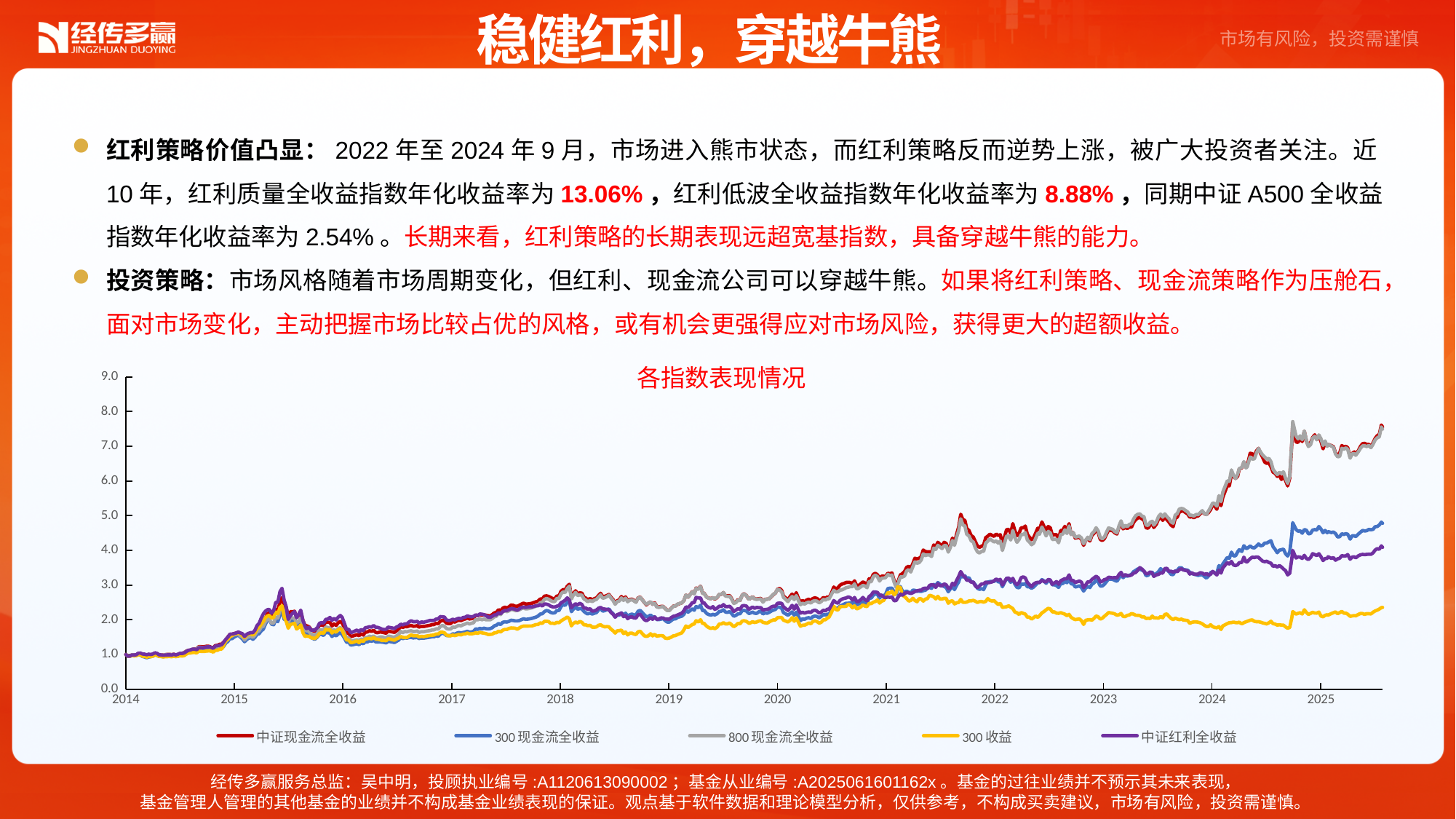

稳健红利，穿越牛熊
红利策略价值凸显：2022年至2024年9月，市场进入熊市状态，而红利策略反而逆势上涨，被广大投资者关注。近10年，红利质量全收益指数年化收益率为13.06%，红利低波全收益指数年化收益率为8.88%，同期中证A500全收益指数年化收益率为2.54%。长期来看，红利策略的长期表现远超宽基指数，具备穿越牛熊的能力。
投资策略：市场风格随着市场周期变化，但红利、现金流公司可以穿越牛熊。如果将红利策略、现金流策略作为压舱石，面对市场变化，主动把握市场比较占优的风格，或有机会更强得应对市场风险，获得更大的超额收益。
各指数表现情况

### Chart

| Category | 中证现金流全收益 | 300现金流全收益 | 800现金流全收益 | 300收益 | 中证红利全收益 |
|---|---|---|---|---|---|
| 41642 | 1.0 | 1.0 | 1.0 | 1.0 | 1.0 |
| 41649 | 0.951505700996645 | 0.957611965536121 | 0.951840816118341 | 0.962489527699236 | 0.954353979020384 |
| 41656 | 0.956263188846289 | 0.953184274930605 | 0.956008169572486 | 0.950987450692917 | 0.956870199121288 |
| 41663 | 0.994760848013468 | 0.984676036369416 | 0.997101188407889 | 0.980324619506405 | 0.988389500195331 |
| 41669 | 0.983358956361168 | 0.968035715809981 | 0.985048004535801 | 0.961454063377367 | 0.985114612229109 |
| 41677 | 0.991495716045219 | 0.971939261823942 | 0.993337100950175 | 0.965834001877534 | 0.995447851212743 |
| 41684 | 1.02521901539679 | 1.00091039383399 | 1.02751565035525 | 1.00215944451925 | 1.04022695468482 |
| 41691 | 1.01270631822601 | 0.982691339196545 | 1.01310914825355 | 0.988503299398092 | 1.04326668817972 |
| 41698 | 0.986672773098687 | 0.944639031232839 | 0.97835191570692 | 0.951254868373153 | 1.01591846741728 |
| 41705 | 0.978925796483842 | 0.930994708151658 | 0.968141273618066 | 0.94662153759556 | 1.01140214225263 |
| 41712 | 0.952401643044898 | 0.907418464929057 | 0.939104187501483 | 0.926748243084541 | 0.994030021611698 |
| 41719 | 0.9819719994479 | 0.92908459844102 | 0.969584214533845 | 0.942448084192311 | 1.01280584771789 |
| 41726 | 0.98799498638351 | 0.940391000890578 | 0.979692233011389 | 0.939563409469453 | 1.00197752060602 |
| 41733 | 1.00373795356876 | 0.955176593438173 | 0.996832717710443 | 0.954192683788878 | 1.01852934400717 |
| 41740 | 1.04019542615232 | 0.997644397871879 | 1.03653349658089 | 0.991396389362636 | 1.05102473260073 |
| 41747 | 1.0218755202613 | 0.972619897821274 | 1.0161237168358 | 0.97131438906592 | 1.03340545728288 |
| 41754 | 0.993012160215376 | 0.946328427090654 | 0.989263920948869 | 0.946887630654419 | 0.992276504843481 |
| 41759 | 0.992911233334614 | 0.950842492822735 | 0.991820246600058 | 0.943169223653437 | 0.990245638190757 |
| 41768 | 0.982326818924979 | 0.93763929259381 | 0.97889700183287 | 0.933381011910995 | 0.977566943093822 |
| 41775 | 0.997146909899433 | 0.951223661175376 | 0.994588335258714 | 0.939065858304784 | 0.984877971006654 |
| 41782 | 1.00322833888584 | 0.954798270383818 | 0.999446667333856 | 0.940968287317545 | 0.990733823545862 |
| 41789 | 1.00426728609142 | 0.956083633884901 | 1.00354733580248 | 0.944928398760279 | 0.994050198948541 |
| 41796 | 0.996762005470989 | 0.946649539325884 | 0.993553750796275 | 0.936546662203472 | 0.984952273164609 |
| 41803 | 1.0087581765511 | 0.95745811619304 | 1.00590126488691 | 0.955381219798633 | 1.00646057086429 |
| 41810 | 0.987935426310875 | 0.943602428096264 | 0.986254239205253 | 0.940726271200175 | 0.989276736635063 |
| 41817 | 1.00220128336711 | 0.954870419018949 | 0.999288455933085 | 0.950619478666427 | 1.00865310400362 |
| 41824 | 1.03006838431411 | 0.975771268909547 | 1.02428076679792 | 0.965054695954201 | 1.03574227608006 |
| 41831 | 1.03398146075855 | 0.981664389750585 | 1.0254582912904 | 0.956372465142199 | 1.0300938253243 |
| 41838 | 1.05834620583026 | 1.00762072499013 | 1.05447654271642 | 0.967320967291514 | 1.04534042282353 |
| 41845 | 1.09950099636074 | 1.05454944904863 | 1.09687831802344 | 1.0109663845379 | 1.0860857226722 |
| 41852 | 1.12042568986521 | 1.06627451681754 | 1.11739479374538 | 1.04311611412813 | 1.12122434239227 |
| 41859 | 1.125766785116 | 1.06777114371642 | 1.12331448608631 | 1.04445129351615 | 1.13216141473008 |
| 41866 | 1.14699974773362 | 1.08062051077982 | 1.14554196618491 | 1.05801752022151 | 1.15595456573486 |
| 41873 | 1.16332987966223 | 1.09012868471209 | 1.15701117284025 | 1.06039334553855 | 1.1546678888233 |
| 41880 | 1.16170102347785 | 1.09060395114379 | 1.1563983836374 | 1.04830091595231 | 1.14002487688639 |
| 41887 | 1.22731020410403 | 1.14563202001139 | 1.21585604024963 | 1.09805186375786 | 1.19282011769688 |
| 41894 | 1.22732595804816 | 1.14005808066746 | 1.20953664523211 | 1.09339866365962 | 1.19679006181911 |
| 41901 | 1.21984822142036 | 1.13140329298565 | 1.20320136798903 | 1.08763278160515 | 1.19682758458587 |
| 41908 | 1.23004834123165 | 1.13888480159532 | 1.21075224634228 | 1.09310962348339 | 1.20717505390181 |
| 41912 | 1.23710875079761 | 1.13920987692459 | 1.21353876245495 | 1.09930900736302 | 1.21838151138589 |
| 41922 | 1.23645836700104 | 1.13671251797111 | 1.21187662646461 | 1.10640897794085 | 1.22571583173319 |
| 41929 | 1.20856636465848 | 1.11939491480161 | 1.18597587265957 | 1.09517018891283 | 1.20396363604955 |
| 41936 | 1.19500831706612 | 1.09853003761078 | 1.17069136855 | 1.07230473055019 | 1.1807031313386 |
| 41943 | 1.26093399951173 | 1.15249792801314 | 1.23011410462783 | 1.12506046506989 | 1.24735248561427 |
| 41950 | 1.26428420277826 | 1.14807938300926 | 1.22785149834036 | 1.12235921144822 | 1.25490111051814 |
| 41957 | 1.29602779036399 | 1.19096656408689 | 1.27041637188679 | 1.15778301548654 | 1.27029312643799 |
| 41964 | 1.30045932402773 | 1.17827592402078 | 1.26790138074571 | 1.15884290738497 | 1.28047723012316 |
| 41971 | 1.35610967428365 | 1.23741107934765 | 1.31864804387485 | 1.25993279026974 | 1.35489004484183 |
| 41978 | 1.41087272175099 | 1.33351834546718 | 1.37669432040415 | 1.40170810705683 | 1.44091626206976 |
| 41985 | 1.50819113620088 | 1.3747033268447 | 1.4621811121447 | 1.43236389749114 | 1.50231819900914 |
| 41992 | 1.5811513104334 | 1.46689485281475 | 1.54662201860847 | 1.51763187930424 | 1.58692109981637 |
| 41999 | 1.57247525766846 | 1.45560958686675 | 1.53720691312555 | 1.54577455131178 | 1.5912653866353 |
| 42004 | 1.59939956128823 | 1.4929566673265 | 1.56421911729237 | 1.58519056938149 | 1.59845959838746 |
| 42013 | 1.61940524083918 | 1.53680698187423 | 1.58668707057542 | 1.59138469373507 | 1.62197688625887 |
| 42020 | 1.62498996321302 | 1.55439234793608 | 1.59193736783265 | 1.63105951944607 | 1.64985966485231 |
| 42027 | 1.59754893022588 | 1.50387255258619 | 1.53626283698697 | 1.60260595100958 | 1.62321588093757 |
| 42034 | 1.5707225043364 | 1.44820012527442 | 1.51247217938037 | 1.54098187637449 | 1.60039534836632 |
| 42041 | 1.48242286716498 | 1.36868978891545 | 1.42129018444863 | 1.48625498836827 | 1.52068679689946 |
| 42048 | 1.5418562984167 | 1.43016062928243 | 1.48617131566219 | 1.55688259241805 | 1.5800233887193 |
| 42052 | 1.57453211294135 | 1.4553847066843 | 1.50441144086299 | 1.58043638638302 | 1.60331568158548 |
| 42062 | 1.6034430397347 | 1.49190360210698 | 1.53095613746718 | 1.60310478783617 | 1.63265983034895 |
| 42069 | 1.56973773037094 | 1.43909212222263 | 1.4954017393684 | 1.56078255046652 | 1.6286688593178 |
| 42076 | 1.6415090408328 | 1.49460439988798 | 1.56267070210941 | 1.62321238449302 | 1.70078836040943 |
| 42083 | 1.75128445463809 | 1.58266191068284 | 1.65555871277005 | 1.74656517885194 | 1.8353790556978 |
| 42090 | 1.7801366344656 | 1.5987028894817 | 1.68724914864653 | 1.78206709659201 | 1.89891469291014 |
| 42097 | 1.89731284466835 | 1.68316414647758 | 1.79088677897368 | 1.87128521622808 | 2.0489434226059 |
| 42104 | 1.92716219833992 | 1.7287068037992 | 1.81719497294982 | 1.94946417506944 | 2.16976251911714 |
| 42111 | 2.05344418824805 | 1.86933739912909 | 1.9401898801513 | 2.06297725329005 | 2.24826460743611 |
| 42118 | 2.17138268606983 | 1.99623008138773 | 2.03562444278586 | 2.11086819892634 | 2.2913416286495 |
| 42124 | 2.2011500175936 | 2.00519277099129 | 2.01973509058621 | 2.13289150976916 | 2.30178686955203 |
| 42132 | 2.08131606619746 | 1.87380421258606 | 1.8998227604713 | 2.04719746738626 | 2.18942501528168 |
| 42139 | 2.11391341591652 | 1.85843198050239 | 1.91143551801151 | 2.0742512616629 | 2.26925516175215 |
| 42146 | 2.29968270540145 | 2.00441061881579 | 2.07072986258515 | 2.2251973607932 | 2.50612314915413 |
| 42153 | 2.26292692426296 | 1.94750851455512 | 2.04956944406407 | 2.17737810054905 | 2.50404148517093 |
| 42160 | 2.51820424144962 | 2.14638795479553 | 2.28381618522992 | 2.35454246954306 | 2.80884214087066 |
| 42167 | 2.64226736455623 | 2.24192870170259 | 2.39134485901012 | 2.40279047855921 | 2.90859369059633 |
| 42174 | 2.39896792354682 | 2.01624370630181 | 2.17531645588951 | 2.0908594813593 | 2.57173556531022 |
| 42181 | 2.35877198920275 | 1.988151466609 | 2.14089417540757 | 1.95760124626613 | 2.37530271315091 |
| 42188 | 2.09101144996659 | 1.82187192987234 | 1.90832188913779 | 1.75917997677393 | 2.01323105854274 |
| 42195 | 2.2356502404865 | 1.98139601715146 | 2.07578560257927 | 1.86312254867126 | 2.11733110754889 |
| 42202 | 2.23118211701704 | 1.96520098577391 | 2.05181179033304 | 1.88556775142249 | 2.18548254065663 |
| 42209 | 2.24733783753842 | 1.97332065414221 | 2.0489624579821 | 1.89898133499394 | 2.2372943309896 |
| 42216 | 2.0727965364903 | 1.79716447734513 | 1.90263259087662 | 1.73607102183475 | 2.05888115038856 |
| 42223 | 2.13022423655879 | 1.82934632523629 | 1.95461073734148 | 1.77731782248453 | 2.15853326478231 |
| 42230 | 2.24045864914909 | 1.91740495382691 | 2.04718446319248 | 1.85357604137057 | 2.27925140381166 |
| 42237 | 1.98879935227913 | 1.70418703934113 | 1.81803102959276 | 1.63367549082676 | 1.99020160203807 |
| 42244 | 1.84070038579885 | 1.57621151784876 | 1.69012658031962 | 1.52116620289335 | 1.82555970162462 |
| 42249 | 1.83129152053613 | 1.60510084753307 | 1.7089672776267 | 1.53188242878835 | 1.74658634859443 |
| 42258 | 1.79925033586392 | 1.55322323519358 | 1.65647102445751 | 1.52374079933576 | 1.78568174406953 |
| 42265 | 1.71789666347726 | 1.4945762517585 | 1.59099288445752 | 1.48018436547831 | 1.70096376164462 |
| 42272 | 1.6838970094542 | 1.4590558527989 | 1.56984356313251 | 1.47174033275736 | 1.70561637233006 |
| 42277 | 1.66773458080178 | 1.43994327288158 | 1.55125056745868 | 1.45856210323694 | 1.7039480959603 |
| 42286 | 1.74124329720497 | 1.50456436654108 | 1.61842800378445 | 1.52102602678416 | 1.77576097232958 |
| 42293 | 1.85287411907502 | 1.5847423318195 | 1.71776206003054 | 1.60958019943499 | 1.90220165187963 |
| 42300 | 1.85278772647819 | 1.57856742483027 | 1.71846474670243 | 1.62655479382035 | 1.92060586099953 |
| 42307 | 1.83168740190629 | 1.55036696218477 | 1.6879387019396 | 1.60962889875031 | 1.90590677730549 |
| 42314 | 1.94820011696541 | 1.64397930817792 | 1.79456392142737 | 1.72776712626353 | 2.01401188607975 |
| 42321 | 1.92915370015427 | 1.62920123534722 | 1.77647589907904 | 1.70630003952047 | 2.01972093964371 |
| 42328 | 1.92747473626373 | 1.61489070599573 | 1.76145579330139 | 1.71912880275422 | 2.06935856883353 |
| 42335 | 1.82057294350554 | 1.52097401470369 | 1.65685280872578 | 1.62011319902608 | 1.98501301756816 |
| 42342 | 1.88343046910367 | 1.57485847689557 | 1.71692447625052 | 1.67504310473797 | 2.04291981498019 |
| 42349 | 1.8386958742758 | 1.53751414011631 | 1.67443758850396 | 1.64337249849149 | 1.9955436404645 |
| 42356 | 1.91602771718438 | 1.5949713823963 | 1.74638651370997 | 1.71638929095044 | 2.07740897224575 |
| 42363 | 1.95666049315334 | 1.62360788700426 | 1.77831273955054 | 1.74840753238933 | 2.12514883440835 |
| 42369 | 1.91013726665614 | 1.58498275952474 | 1.73376879816654 | 1.69958350787168 | 2.07618796017603 |
| 42377 | 1.77030292090321 | 1.47283410813515 | 1.60760884847654 | 1.53129195933007 | 1.89063720596133 |
| 42384 | 1.61205983734205 | 1.35240868726473 | 1.4693603871435 | 1.4207073852161 | 1.72120463939984 |
| 42391 | 1.62369661521937 | 1.36180213470536 | 1.48356724152518 | 1.4183077946332 | 1.72750432255193 |
| 42398 | 1.51750568107553 | 1.27341548386939 | 1.38370113072283 | 1.34206293883927 | 1.6280807784459 |
| 42405 | 1.53494641524591 | 1.28321001675068 | 1.39842996055609 | 1.35012563644161 | 1.64964744882709 |
| 42419 | 1.57227472520548 | 1.31112777868782 | 1.42645516564805 | 1.3901200465394 | 1.70558702669455 |
| 42426 | 1.54370570981885 | 1.28373649855154 | 1.39925756704055 | 1.34330773229807 | 1.65310637534463 |
| 42433 | 1.59853766808696 | 1.34103481059865 | 1.45075018572532 | 1.40977018130794 | 1.72239888994912 |
| 42440 | 1.56229292456829 | 1.31078817201373 | 1.42082053889409 | 1.37531977918406 | 1.68873296802678 |
| 42447 | 1.64438327171 | 1.36919127273851 | 1.49162920175222 | 1.4453453817777 | 1.77423676922465 |
| 42454 | 1.64972843249476 | 1.36148000629217 | 1.49240651452241 | 1.4571260188676 | 1.78230285432147 |
| 42461 | 1.68847419087235 | 1.40132759585708 | 1.53118795687487 | 1.46812758379087 | 1.80180251583779 |
| 42468 | 1.66702351891073 | 1.38304248965226 | 1.50918018089651 | 1.45165315085349 | 1.79112445678715 |
| 42475 | 1.70026698361569 | 1.41112334815192 | 1.53481450018687 | 1.49117373609303 | 1.83755927004201 |
| 42482 | 1.63573913338671 | 1.36563871459179 | 1.48595751647196 | 1.44696547164001 | 1.78254703549611 |
| 42489 | 1.6308055062779 | 1.36063068475355 | 1.48220534068341 | 1.43934239249685 | 1.78206946979198 |
| 42496 | 1.65133980688307 | 1.36702539103544 | 1.50518366317628 | 1.4283395808711 | 1.76001096797552 |
| 42503 | 1.64408963851915 | 1.35771923328154 | 1.50588441547454 | 1.40308770022042 | 1.73219534097505 |
| 42510 | 1.62972488734914 | 1.34995837735078 | 1.49083845017578 | 1.4055188869191 | 1.72005884985782 |
| 42517 | 1.61476880426344 | 1.33682143192482 | 1.47407791718051 | 1.39885923607059 | 1.72605937744208 |
| 42524 | 1.67422744182577 | 1.37897909884526 | 1.52829545744933 | 1.45743601922914 | 1.7901070942242 |
| 42529 | 1.66774738723378 | 1.37520460743216 | 1.52485308686834 | 1.4482923526647 | 1.78025347407722 |
| 42538 | 1.65114313667736 | 1.36010775957555 | 1.5077086316129 | 1.42561113355176 | 1.76500404467107 |
| 42545 | 1.63866560637541 | 1.34761740818527 | 1.49696634220434 | 1.41385527467349 | 1.74825391698746 |
| 42552 | 1.68289373730918 | 1.38246377630427 | 1.53823233476555 | 1.45113047084212 | 1.79214904071277 |
| 42559 | 1.72862906332333 | 1.41611613532076 | 1.57881396629975 | 1.47541529996908 | 1.8199539772646 |
| 42566 | 1.81878034794059 | 1.49002570523767 | 1.66787334250905 | 1.51906048345875 | 1.87475980119447 |
| 42573 | 1.77914769332783 | 1.45696587958942 | 1.63033488792494 | 1.49645063806233 | 1.85455860553505 |
| 42580 | 1.81061909341438 | 1.48084352119483 | 1.66414437920402 | 1.4884194196974 | 1.88333318701814 |
| 42587 | 1.79970526911497 | 1.47116971025515 | 1.65236648724164 | 1.48949205133671 | 1.88391061284023 |
| 42594 | 1.82371763402998 | 1.4884506294003 | 1.67485968919095 | 1.53191277820166 | 1.93744144147461 |
| 42601 | 1.83893594405663 | 1.49513596257864 | 1.68471532281489 | 1.56561441861277 | 1.97507560837503 |
| 42608 | 1.81460341834162 | 1.47913908590321 | 1.66220817301364 | 1.53927669906846 | 1.9457202735792 |
| 42615 | 1.81803523720256 | 1.48508525123374 | 1.66608027996699 | 1.5425967456702 | 1.94494737538158 |
| 42622 | 1.83382882028571 | 1.49256554042986 | 1.67896219022406 | 1.54479939622199 | 1.9569257752947 |
| 42627 | 1.79121531616743 | 1.46182260052947 | 1.6386042333665 | 1.50787269235372 | 1.90570305700105 |
| 42636 | 1.81285960918429 | 1.47509733968675 | 1.65764274582911 | 1.52526247762169 | 1.93763348016299 |
| 42643 | 1.80728017200461 | 1.47135424817261 | 1.65671984599128 | 1.51555806766104 | 1.92966743217831 |
| 42657 | 1.83180509911467 | 1.4906308392126 | 1.68084250319757 | 1.54004494050736 | 1.96198065835889 |
| 42664 | 1.84236156297827 | 1.49888413498258 | 1.69008524580951 | 1.55028523773369 | 1.98217565922191 |
| 42671 | 1.8608209166844 | 1.51298949800402 | 1.70718510866242 | 1.55606159988082 | 1.98096622257174 |
| 42678 | 1.86244865484694 | 1.5129623660525 | 1.71250473794277 | 1.56263230629984 | 1.98367812744119 |
| 42685 | 1.90055114411241 | 1.53730958349304 | 1.74181436712233 | 1.59204486165343 | 2.02173180595377 |
| 42692 | 1.89011420694747 | 1.52567607335829 | 1.73513843650281 | 1.59215402603863 | 2.02644236453467 |
| 42699 | 1.95752675680362 | 1.58388925042243 | 1.8042348732746 | 1.64053332840886 | 2.09210469305032 |
| 42706 | 1.98969417630554 | 1.61999710186046 | 1.83849833150094 | 1.64412944168923 | 2.08855864999599 |
| 42713 | 1.96490133050697 | 1.59610726611953 | 1.81176396447228 | 1.62773873261473 | 2.07994728122068 |
| 42720 | 1.90492586193894 | 1.54722382213797 | 1.75060080117683 | 1.55897140345037 | 1.99398722441829 |
| 42727 | 1.89021736987191 | 1.54703349200613 | 1.73416595561468 | 1.54106560023737 | 1.98099362127125 |
| 42734 | 1.89335291294492 | 1.54646046925472 | 1.735809664151 | 1.54222179990176 | 1.98683520807932 |
| 42741 | 1.95184700257328 | 1.59625979443126 | 1.79174971322911 | 1.55973364513362 | 2.01712287743266 |
| 42748 | 1.93424161427718 | 1.58729141423113 | 1.78002730724705 | 1.54680245749991 | 1.99630329949724 |
| 42755 | 1.96805272916246 | 1.61762280205788 | 1.81662382368449 | 1.56309876782161 | 2.02762730518994 |
| 42761 | 1.98846719815392 | 1.63296292291802 | 1.83883450527529 | 1.57850730910492 | 2.04443523917365 |
| 42769 | 1.97833863174048 | 1.62367393857164 | 1.82892308024362 | 1.56757306611513 | 2.03160001042142 |
| 42776 | 2.00622941442285 | 1.63346196791398 | 1.85824360300097 | 1.59040042213346 | 2.06823908062708 |
| 42783 | 2.02353364829025 | 1.64908692345619 | 1.87981512682212 | 1.59410682962315 | 2.07427348489794 |
| 42790 | 2.05260750135738 | 1.66983717577318 | 1.90939974248397 | 1.61852540654968 | 2.11260433630084 |
| 42797 | 2.02416553390726 | 1.64415155034207 | 1.87976697109975 | 1.59709840908298 | 2.09425803967756 |
| 42804 | 2.0340007720449 | 1.65085923943551 | 1.90138308732343 | 1.5971940934977 | 2.08712365195921 |
| 42811 | 2.05261278655154 | 1.6679784846673 | 1.9173348485248 | 1.60557298601449 | 2.09896544776201 |
| 42818 | 2.13684658483966 | 1.74039904902002 | 2.01006495321208 | 1.62597908999446 | 2.14102291168458 |
| 42825 | 2.11954794108147 | 1.72501330176949 | 1.99905042616796 | 1.61064176658987 | 2.12610014274227 |
| 42832 | 2.15437991154618 | 1.75415098534712 | 2.02739011968784 | 1.63929636579996 | 2.16729752113275 |
| 42839 | 2.13435055025986 | 1.73907385134292 | 2.00165205688565 | 1.62500479201263 | 2.16237226860807 |
| 42846 | 2.14664929870555 | 1.75766757079407 | 2.02277755487233 | 1.61587472229702 | 2.14925781383299 |
| 42853 | 2.13334300930418 | 1.74446660615666 | 2.00185903486362 | 1.60336098519416 | 2.11734048824058 |
| 42860 | 2.11957518015906 | 1.7383249281867 | 2.00302250969503 | 1.57672288827302 | 2.08132489774338 |
| 42867 | 2.11282588558002 | 1.74736830232026 | 2.00176740663924 | 1.58015155382763 | 2.07310925256206 |
| 42874 | 2.15268915760713 | 1.7739483675914 | 2.03786729810052 | 1.58940496916905 | 2.10404886228847 |
| 42881 | 2.2014885749348 | 1.82752635051067 | 2.0900994583652 | 1.62604664568466 | 2.14177980960807 |
| 42888 | 2.21575382216094 | 1.84586785459225 | 2.10484101434073 | 1.62908287267677 | 2.14552829860873 |
| 42895 | 2.29100380676273 | 1.89482273588437 | 2.18859063675609 | 1.67274800340599 | 2.2064321739176 |
| 42902 | 2.25900175285497 | 1.86592212662472 | 2.14998766582291 | 1.65170210730119 | 2.17705938749535 |
| 42909 | 2.33302699534883 | 1.92780980319072 | 2.23272937777004 | 1.70139812227907 | 2.23529539408746 |
| 42916 | 2.36428871552097 | 1.94330560251427 | 2.26101918481219 | 1.72321931148363 | 2.26695848523564 |
| 42923 | 2.345258357569 | 1.93591656609892 | 2.23478103552314 | 1.72297406173172 | 2.26940026158324 |
| 42930 | 2.37308459989962 | 1.956030792631 | 2.26081943528304 | 1.75239522712426 | 2.29697404373229 |
| 42937 | 2.42461747899084 | 1.98824485336349 | 2.29907391353615 | 1.76624636430392 | 2.32096298570213 |
| 42944 | 2.41762049175479 | 1.98194729369453 | 2.29184760271549 | 1.76382086568526 | 2.31921877882793 |
| 42951 | 2.39211018084918 | 1.96995171935278 | 2.26488365608018 | 1.75797328565943 | 2.30396658831252 |
| 42958 | 2.3902322090709 | 1.96893279771271 | 2.26954111872564 | 1.73036104659426 | 2.27586642546371 |
| 42965 | 2.41973944805904 | 1.97927403433625 | 2.28762028367895 | 1.76769331836044 | 2.31759669793989 |
| 42972 | 2.45339078745937 | 2.00649703540242 | 2.32452253295842 | 1.80181459103172 | 2.35575193571458 |
| 42979 | 2.48019332833679 | 2.02960095910941 | 2.340810366125 | 1.81922319371512 | 2.36510844999964 |
| 42986 | 2.45596325407778 | 2.01507947121351 | 2.31546386126835 | 1.8179685435149 | 2.35798163763231 |
| 42993 | 2.45696500164756 | 2.01900262946209 | 2.31987840731006 | 1.82054719174035 | 2.36691371986692 |
| 43000 | 2.46439435842113 | 2.03033301371149 | 2.33186958941698 | 1.82378067043919 | 2.37904667110049 |
| 43007 | 2.47753446912156 | 2.04285852485917 | 2.34673616701423 | 1.82367403841838 | 2.37027632615015 |
| 43021 | 2.51997518804619 | 2.08023009520775 | 2.39405847977984 | 1.86384115576799 | 2.40541576004346 |
| 43028 | 2.5374965214275 | 2.11062326665444 | 2.4222494301488 | 1.86674363496053 | 2.40581622708155 |
| 43035 | 2.60120608130702 | 2.16815570610345 | 2.49442650963354 | 1.91198222108772 | 2.43844698082615 |
| 43042 | 2.59577869509776 | 2.17475801754248 | 2.50215545216951 | 1.89806785271706 | 2.39667182262521 |
| 43049 | 2.67971926674842 | 2.23499918096056 | 2.58611816111113 | 1.95474002513352 | 2.45607563683569 |
| 43056 | 2.69091849153241 | 2.2688036618176 | 2.61472418733655 | 1.95898976114427 | 2.45302762001303 |
| 43063 | 2.67394244789459 | 2.25306895905575 | 2.59519078065313 | 1.95109170618714 | 2.43433250325421 |
| 43070 | 2.64466328536207 | 2.21333253935962 | 2.55549142711061 | 1.90066870783029 | 2.39355385770149 |
| 43077 | 2.61307906670789 | 2.1970540797716 | 2.52798402329556 | 1.90316612559779 | 2.37279990920906 |
| 43084 | 2.60776216138422 | 2.20072837603787 | 2.52919891174176 | 1.89245874349845 | 2.36722710576705 |
| 43091 | 2.68617584288175 | 2.26813806525407 | 2.61959921611036 | 1.92751519886151 | 2.39363757594997 |
| 43098 | 2.68384019361699 | 2.26831315271651 | 2.61565441743233 | 1.91622782739654 | 2.41083273780691 |
| 43105 | 2.82353397353297 | 2.37889058974498 | 2.74666241647451 | 1.96752032280867 | 2.49286122282591 |
| 43112 | 2.87180832714864 | 2.43702409845708 | 2.80166734861821 | 2.00852292561176 | 2.5245248095578 |
| 43119 | 2.85849177227399 | 2.4162459012462 | 2.78700591643445 | 2.03723362643308 | 2.56722600132335 |
| 43126 | 2.9682145374144 | 2.50662111073129 | 2.90086803489325 | 2.08316183382453 | 2.63386084207602 |
| 43133 | 3.02461101479184 | 2.53602178116486 | 2.96835527642657 | 2.03082865352393 | 2.56851774026854 |
| 43140 | 2.65355572617246 | 2.23462095952401 | 2.60049513856275 | 1.82611145862942 | 2.34457758497526 |
| 43145 | 2.73890713974846 | 2.29129391565479 | 2.69155312996415 | 1.88616737635205 | 2.4036124371122 |
| 43154 | 2.83578840765841 | 2.37238085211806 | 2.78870561999678 | 1.93567677555366 | 2.46288124016001 |
| 43161 | 2.75334120827263 | 2.30510722913065 | 2.69864128578426 | 1.90970285937445 | 2.42764343289988 |
| 43168 | 2.77515899795158 | 2.32482291066698 | 2.7191831119816 | 1.95363817390502 | 2.47864154557551 |
| 43175 | 2.76885426951197 | 2.31473897030281 | 2.70915358834961 | 1.9287033842362 | 2.44244382806417 |
| 43182 | 2.65370909844142 | 2.24187504750632 | 2.60259352671029 | 1.85667596706711 | 2.33801350791284 |
| 43189 | 2.62111154544566 | 2.19533927946479 | 2.5638080119923 | 1.85364663589805 | 2.33829372510311 |
| 43194 | 2.57973904557118 | 2.17162534412867 | 2.52437712914723 | 1.83289909127857 | 2.30165210618122 |
| 43203 | 2.6135382687696 | 2.19530320514723 | 2.55554009187867 | 1.84064068507548 | 2.3169430938215 |
| 43210 | 2.57400603284586 | 2.16597712217589 | 2.52580500231056 | 1.78821984600731 | 2.25169758660644 |
| 43217 | 2.60983944596529 | 2.19041223900993 | 2.56585834622661 | 1.78654630377651 | 2.25964947505649 |
| 43224 | 2.62972488734914 | 2.2070141480425 | 2.58724854797262 | 1.79620174170569 | 2.28138025444401 |
| 43231 | 2.70160871146357 | 2.28110124424894 | 2.65622057397752 | 1.84348036163099 | 2.33541664926224 |
| 43238 | 2.76494912085877 | 2.33468573070715 | 2.71769201534345 | 1.85813425832423 | 2.35692158407245 |
| 43245 | 2.6688969169633 | 2.25105885743389 | 2.62221428563429 | 1.8186544636312 | 2.31920288475031 |
| 43252 | 2.67715259351592 | 2.26603650761585 | 2.63715212962828 | 1.79763404700816 | 2.30961910993449 |
| 43259 | 2.69731916657367 | 2.29121343436039 | 2.66875796211091 | 1.80656257947728 | 2.30112565468378 |
| 43266 | 2.73070055451851 | 2.31453065382109 | 2.70998007493356 | 1.79749870187105 | 2.29231056560403 |
| 43273 | 2.65011191398631 | 2.23032760764475 | 2.62643468164944 | 1.73030728255015 | 2.2092573904629 |
| 43280 | 2.58545274701016 | 2.17822836689227 | 2.55599884385543 | 1.68589035127089 | 2.15975710875896 |
| 43287 | 2.47475110292855 | 2.0854690006784 | 2.44711865376555 | 1.61792317133681 | 2.07564182692546 |
| 43294 | 2.55010587666837 | 2.13676566407839 | 2.5241046878934 | 1.68534055548075 | 2.14973945040333 |
| 43301 | 2.57628781378553 | 2.13596247701914 | 2.54317384490661 | 1.68999605418668 | 2.1699974257966 |
| 43308 | 2.67223095973231 | 2.20015139019242 | 2.63160577139715 | 1.70454830566901 | 2.19796006416535 |
| 43315 | 2.59559330674881 | 2.13317347499125 | 2.55870767959565 | 1.60548182089623 | 2.09225064245348 |
| 43322 | 2.66016953683201 | 2.19198670514052 | 2.62563945047092 | 1.65009935439512 | 2.12423419926911 |
| 43329 | 2.54638652291752 | 2.10230869535351 | 2.51996207405984 | 1.56567854587117 | 2.03401251193118 |
| 43336 | 2.58536970847885 | 2.14576107461226 | 2.5654812451787 | 1.61374796475821 | 2.07843252960511 |
| 43343 | 2.59618748453827 | 2.16491541944371 | 2.58037765285344 | 1.61830474021214 | 2.08605782838899 |
| 43350 | 2.56217634538175 | 2.143001643363 | 2.54529493649197 | 1.59177487264934 | 2.05493552526705 |
| 43357 | 2.51630807640683 | 2.14275979300861 | 2.50357141366366 | 1.57477838305183 | 2.0518179143317 |
| 43364 | 2.63127568528132 | 2.24708041910431 | 2.62227934167361 | 1.65669402087728 | 2.14721289384215 |
| 43371 | 2.65630849922237 | 2.27247592572796 | 2.64934927162179 | 1.6705756243486 | 2.16125653267829 |
| 43385 | 2.50200644265168 | 2.14773550838774 | 2.50378694360924 | 1.54032299411806 | 2.0053143211374 |
| 43392 | 2.42994221046741 | 2.08975473122296 | 2.44499155544103 | 1.52294096178109 | 1.973831268472 |
| 43399 | 2.48236035958022 | 2.10091409272177 | 2.48721068515412 | 1.54214988075291 | 2.01221475794488 |
| 43406 | 2.51738757731375 | 2.13742292798265 | 2.51966825288698 | 1.59883635128834 | 2.06083421039851 |
| 43413 | 2.44890914608947 | 2.07825098701365 | 2.44585357341421 | 1.53916324914352 | 2.01568348994015 |
| 43420 | 2.49087927945728 | 2.09106549917303 | 2.47335782114598 | 1.58316763878292 | 2.08308814919165 |
| 43427 | 2.3808471271819 | 2.00901431144391 | 2.36809256812635 | 1.52766939258162 | 2.01216105790981 |
| 43434 | 2.3679272667842 | 2.00630772144855 | 2.35729672711109 | 1.5418672688863 | 2.02477529172535 |
| 43441 | 2.38566956193668 | 2.02085237820193 | 2.37132063047141 | 1.54632243808876 | 2.05523142414192 |
| 43448 | 2.38802716508487 | 2.03459120583335 | 2.38006522097012 | 1.5387143583347 | 2.05409267896838 |
| 43455 | 2.33156086216153 | 1.97908695597389 | 2.32346677219523 | 1.47236415150676 | 2.02303873099985 |
| 43462 | 2.2756498095399 | 1.9364073800534 | 2.27082421929444 | 1.46328340445771 | 2.02142518123142 |
| 43469 | 2.27591732167501 | 1.93438813282991 | 2.26827817636621 | 1.47554148963492 | 2.01829450812538 |
| 43476 | 2.33443753235911 | 1.98199932200607 | 2.32875076827721 | 1.50417092103885 | 2.0668766856041 |
| 43483 | 2.39658247149095 | 2.02523119064759 | 2.39079590413692 | 1.53984383181485 | 2.10450104702679 |
| 43490 | 2.40243521419164 | 2.02745519772994 | 2.40060114223745 | 1.54776413261922 | 2.114517714215 |
| 43497 | 2.44806788547309 | 2.07242158053068 | 2.45410286245555 | 1.57834905580988 | 2.14173892395183 |
| 43511 | 2.48926546574859 | 2.10458127574233 | 2.4898391934843 | 1.62272780682595 | 2.19163128316959 |
| 43518 | 2.55341410329668 | 2.15640706300588 | 2.55422390333996 | 1.7109011118716 | 2.25878839835698 |
| 43525 | 2.71373874024958 | 2.28486415123329 | 2.71436896507244 | 1.82297237868338 | 2.37186187543886 |
| 43532 | 2.65437970826948 | 2.21998047718904 | 2.65340483864219 | 1.77817964452772 | 2.35479889283767 |
| 43539 | 2.72603860671712 | 2.26553299143687 | 2.72387753134423 | 1.82068292647198 | 2.40979399434666 |
| 43546 | 2.80933387648867 | 2.31651535099396 | 2.80449051602064 | 1.86385237609024 | 2.49428121175598 |
| 43553 | 2.75638913908863 | 2.27619788074054 | 2.74764752169578 | 1.88268697264485 | 2.49878911199753 |
| 43559 | 2.91702946475416 | 2.38362669036123 | 2.90322715624374 | 1.97505995080512 | 2.64571842575993 |
| 43567 | 2.88784645209998 | 2.34956084853298 | 2.87659144226999 | 1.93991961574136 | 2.63111991016058 |
| 43574 | 2.97068953285592 | 2.42102529104353 | 2.96403347850977 | 2.0043839902832 | 2.63129304587024 |
| 43581 | 2.76629562570905 | 2.2644760647411 | 2.7613689501065 | 1.89194350474246 | 2.48158163134547 |
| 43585 | 2.77664637355386 | 2.28184346063062 | 2.7727919354131 | 1.90360648428656 | 2.49912508235539 |
| 43595 | 2.65207261938085 | 2.18056537296373 | 2.64741133467606 | 1.81494061488613 | 2.39172681754972 |
| 43602 | 2.62338671989264 | 2.15045896693723 | 2.61792211417671 | 1.77551322065636 | 2.35301634902347 |
| 43609 | 2.61314960372224 | 2.13699145882101 | 2.60834370683611 | 1.75141590337308 | 2.33547502194374 |
| 43616 | 2.63716623744792 | 2.15702601700106 | 2.63578493471133 | 1.77254431559774 | 2.38010732644057 |
| 43622 | 2.59820043204429 | 2.14123694871838 | 2.60701916994806 | 1.74248881240369 | 2.30155709570387 |
| 43630 | 2.64175734331991 | 2.17474948164762 | 2.64937360400582 | 1.78884050904109 | 2.33676456616106 |
| 43637 | 2.73422984455634 | 2.24118679017429 | 2.73607528419257 | 1.88032073135307 | 2.39588918974753 |
| 43644 | 2.73441675748053 | 2.24993354196144 | 2.73426919008082 | 1.8799218255215 | 2.38159818384145 |
| 43651 | 2.78441713354242 | 2.28984189896834 | 2.78569227312419 | 1.91612349398341 | 2.43908755817268 |
| 43658 | 2.69086950184809 | 2.22345042006764 | 2.68277036103862 | 1.88200389656858 | 2.38133679883223 |
| 43665 | 2.69137108710142 | 2.21527557323615 | 2.67506656535979 | 1.88379716119614 | 2.37960845063682 |
| 43672 | 2.69729558647665 | 2.23751625376646 | 2.67718053030548 | 1.91070439001341 | 2.39179311957061 |
| 43679 | 2.6087568959079 | 2.17902931836002 | 2.59270918290938 | 1.85684376542794 | 2.3282540132723 |
| 43686 | 2.48544081466796 | 2.10349427017896 | 2.47265879960307 | 1.80226246889477 | 2.24230177961279 |
| 43693 | 2.51232517441649 | 2.12752088347325 | 2.49732338685202 | 1.84190121815299 | 2.27921345625886 |
| 43700 | 2.58049757257131 | 2.17223627031797 | 2.56745369542228 | 1.89712670922909 | 2.32193801125655 |
| 43707 | 2.56113973585819 | 2.17391814645888 | 2.55377299066685 | 1.88678702644007 | 2.30421731827193 |
| 43714 | 2.70920028304247 | 2.26277823460622 | 2.70722786850047 | 1.96201262504426 | 2.40139239907685 |
| 43720 | 2.75302125074933 | 2.27255965879183 | 2.74766045145633 | 1.97387480426771 | 2.41211463587553 |
| 43728 | 2.70278761467601 | 2.25680524217756 | 2.69799286338303 | 1.95586871942462 | 2.3987461236504 |
| 43735 | 2.60925126483844 | 2.19715305550486 | 2.61047436848046 | 1.91476673105885 | 2.3185348379066 |
| 43738 | 2.59692731008214 | 2.18287900694212 | 2.59687633274525 | 1.89581852874148 | 2.30583157601709 |
| 43749 | 2.66308106898337 | 2.22293745343364 | 2.65693557955514 | 1.94429776210673 | 2.37108547275642 |
| 43756 | 2.6070914499178 | 2.18943203375012 | 2.60248031494861 | 1.92324909988082 | 2.33183602154458 |
| 43763 | 2.59746833101496 | 2.18610201857655 | 2.5897211865122 | 1.93701639631924 | 2.35878264250616 |
| 43770 | 2.6092939529451 | 2.22951425880589 | 2.59761556889776 | 1.96465146562343 | 2.35030561231562 |
| 43777 | 2.61601539861646 | 2.24676174569618 | 2.60255707903881 | 1.97490298317201 | 2.35151844725411 |
| 43784 | 2.520883225058 | 2.17054463886864 | 2.50762647163837 | 1.92725307966678 | 2.28086226326851 |
| 43791 | 2.58972481010399 | 2.20077837199348 | 2.58399126640489 | 1.91391854482394 | 2.29947104226494 |
| 43798 | 2.5960997706429 | 2.18901722990701 | 2.59623493517456 | 1.90331783370485 | 2.30130172849687 |
| 43805 | 2.60613950513914 | 2.21591576535069 | 2.60862011864633 | 1.93996309449007 | 2.3209057457834 |
| 43812 | 2.66661503438527 | 2.25257469009621 | 2.67310154718329 | 1.97284070352667 | 2.36954431360877 |
| 43819 | 2.72658257516207 | 2.27989199247703 | 2.73322045414817 | 1.9972532417381 | 2.39348904243174 |
| 43826 | 2.77150682714955 | 2.30160710576665 | 2.77504965486193 | 1.99962723596088 | 2.39607390087674 |
| 43833 | 2.87828828010228 | 2.3686005684906 | 2.87870876691724 | 2.06074775967566 | 2.4770067211063 |
| 43840 | 2.90388549179646 | 2.36329266453649 | 2.86270610114677 | 2.06980614399912 | 2.4809468240093 |
| 43847 | 2.84906755962055 | 2.33189256234963 | 2.80419414961932 | 2.06566381919822 | 2.47610313040408 |
| 43853 | 2.68436657862753 | 2.20896714046303 | 2.64807238141042 | 1.99061533026395 | 2.37598240621184 |
| 43868 | 2.5792693747595 | 2.1331218531509 | 2.52601971778303 | 1.93889385232311 | 2.27092743819045 |
| 43875 | 2.66753059263492 | 2.17859327639756 | 2.60762585060262 | 1.98257756671105 | 2.3313436945256 |
| 43882 | 2.74227970345182 | 2.22833346001685 | 2.67114060137233 | 2.06299762908357 | 2.41788092935822 |
| 43889 | 2.63647611305681 | 2.133883783385 | 2.58259424141044 | 1.9588698049908 | 2.3052074945284 |
| 43896 | 2.78282923761278 | 2.22026449892875 | 2.69838655932047 | 2.05753718913474 | 2.42748427973067 |
| 43903 | 2.62538787735016 | 2.10228552649603 | 2.56170880937165 | 1.93662847705319 | 2.29419226155945 |
| 43910 | 2.50250050666717 | 1.9738764018683 | 2.4335658212877 | 1.81626940492398 | 2.19088227918666 |
| 43917 | 2.55474810663001 | 2.0281703837779 | 2.47905567137476 | 1.84452681251839 | 2.21966018816039 |
| 43924 | 2.52317547474765 | 2.01593590599785 | 2.45343448546323 | 1.84612395526333 | 2.19403921822944 |
| 43931 | 2.57165544274376 | 2.04831042123015 | 2.49287911254196 | 1.87394591305996 | 2.2155176747099 |
| 43938 | 2.59498154552493 | 2.06274350164357 | 2.51020926766549 | 1.90890181407677 | 2.22534067486324 |
| 43945 | 2.55669305808042 | 2.0376602665069 | 2.48309555978787 | 1.88785767114732 | 2.21431715856654 |
| 43951 | 2.61148974784135 | 2.08479466498442 | 2.53274125889646 | 1.9456633298675 | 2.25777903593109 |
| 43959 | 2.63443125110913 | 2.11210902044916 | 2.55446620908889 | 1.97330759360242 | 2.28134106793193 |
| 43966 | 2.6130522341837 | 2.0951550057536 | 2.53675009552242 | 1.94842080197877 | 2.24801394827437 |
| 43973 | 2.55307422465694 | 2.06000032924166 | 2.48929492183145 | 1.90495615659082 | 2.19612325393469 |
| 43980 | 2.5772199390861 | 2.0994874804843 | 2.52667699757928 | 1.92872913643413 | 2.2248780120693 |
| 43987 | 2.64366468858111 | 2.1521065978809 | 2.58861737183578 | 1.99801680804273 | 2.2776520489767 |
| 43994 | 2.61790861614712 | 2.14049341130535 | 2.56888808437045 | 2.00263174995886 | 2.25800431412701 |
| 44001 | 2.66352451710096 | 2.16385585068525 | 2.6115896875895 | 2.05336770959562 | 2.31081962607784 |
| 44006 | 2.6357211433989 | 2.15736064440316 | 2.60163173578167 | 2.07758393112717 | 2.30000347616575 |
| 44015 | 2.7837418483503 | 2.28034927255885 | 2.74382967901309 | 2.22143566984077 | 2.43369302327162 |
| 44022 | 2.94421192978091 | 2.37474905485288 | 2.85151941484994 | 2.39471652167517 | 2.55585345249809 |
| 44029 | 2.89455773393641 | 2.32442558508478 | 2.80586901175193 | 2.29753041486518 | 2.50288904064763 |
| 44036 | 2.92148163100279 | 2.34180944305725 | 2.80631839728797 | 2.27979424110727 | 2.47896055989065 |
| 44043 | 2.99708887440204 | 2.3943291782494 | 2.85058165087794 | 2.37603359426816 | 2.55943535457386 |
| 44050 | 3.03255720257112 | 2.42169698467482 | 2.86503223633648 | 2.38328406521002 | 2.59685252660612 |
| 44057 | 3.04904782145313 | 2.45333151911695 | 2.89377937002745 | 2.38354934012038 | 2.61777890283147 |
| 44064 | 3.07751855255607 | 2.47829494687218 | 2.92702147897931 | 2.3918213279002 | 2.63027525852124 |
| 44071 | 3.08107528494819 | 2.47894194737905 | 2.94053267151964 | 2.45558665299034 | 2.6607457982643 |
| 44078 | 3.07367723278617 | 2.48689272697046 | 2.95641143556892 | 2.41805218166699 | 2.6378021839383 |
| 44085 | 3.04597732692361 | 2.46932118092886 | 2.9572436234646 | 2.34559687283385 | 2.56969903484364 |
| 44092 | 3.12222102966559 | 2.5614652513882 | 3.03557842505539 | 2.40253081380997 | 2.64258368178768 |
| 44099 | 2.98277016540422 | 2.43669729562527 | 2.89479420351708 | 2.31797797170235 | 2.52939731781599 |
| 44104 | 2.97662206166073 | 2.4484746965591 | 2.89717266860382 | 2.32682024794419 | 2.52489302825578 |
| 44113 | 3.03952847530483 | 2.48623475174163 | 2.95148112443306 | 2.37437006461659 | 2.58045086506969 |
| 44120 | 3.09120242842475 | 2.52120377254035 | 2.99147653894948 | 2.43053771212643 | 2.64558210484031 |
| 44127 | 3.06195365575864 | 2.49419040898724 | 2.97532268660877 | 2.39362105979684 | 2.58041015640764 |
| 44134 | 3.0053778883332 | 2.46669039780928 | 2.92514788540893 | 2.38209771092959 | 2.54973083432651 |
| 44141 | 3.18339847335134 | 2.63434533141425 | 3.10520752723827 | 2.47887906799017 | 2.67075078383644 |
| 44148 | 3.17145210506234 | 2.62625005131699 | 3.09602088146148 | 2.46490018276658 | 2.71501989627008 |
| 44155 | 3.31046002939788 | 2.71038430224547 | 3.24363914321094 | 2.50876774680969 | 2.80366591059472 |
| 44162 | 3.34030460606704 | 2.74804721081506 | 3.28789822262625 | 2.52826792664652 | 2.8017508335364 |
| 44169 | 3.29947434678558 | 2.73275444384783 | 3.24320390914512 | 2.57149121822779 | 2.78960882020067 |
| 44176 | 3.17816846881624 | 2.62412075202047 | 3.11752877457125 | 2.48219136166091 | 2.70735505698576 |
| 44183 | 3.25927495673764 | 2.69906275874431 | 3.19841450592891 | 2.53822233941225 | 2.7111047849457 |
| 44190 | 3.25533453957726 | 2.69585356713014 | 3.2041182610877 | 2.55956685971854 | 2.65333696336603 |
| 44196 | 3.25259355657587 | 2.7311534554725 | 3.2143444799747 | 2.64549937290866 | 2.64340330644957 |
| 44204 | 3.34131682238678 | 2.90209359080302 | 3.30998306812222 | 2.78974355018476 | 2.65409357809882 |
| 44211 | 3.32746422685842 | 2.91167127130773 | 3.2743427431108 | 2.77078319251829 | 2.64807620066836 |
| 44218 | 3.34779484421179 | 2.91134772024539 | 3.2897440223019 | 2.8274847793212 | 2.66101359046293 |
| 44225 | 3.12730325204095 | 2.80185200465491 | 3.08391475683753 | 2.71691333454263 | 2.54908448696962 |
| 44232 | 2.97783796123229 | 2.73996747824058 | 2.93565591199048 | 2.78364335707055 | 2.55807618084501 |
| 44237 | 3.07819414266325 | 2.87954063878572 | 3.01779939344152 | 2.94827610657311 | 2.63516316527335 |
| 44246 | 3.29635039048437 | 2.95770077948979 | 3.23839464907459 | 2.9336167165971 | 2.7462820601953 |
| 44253 | 3.33095967132597 | 2.82519259620868 | 3.23374074974896 | 2.70919519433598 | 2.70669465629075 |
| 44260 | 3.388612805253 | 2.79874443083669 | 3.26203697076683 | 2.67164697032599 | 2.76235210543076 |
| 44267 | 3.51183385463643 | 2.82994993494429 | 3.40839911136912 | 2.61259449225548 | 2.78578146259214 |
| 44274 | 3.54386253779168 | 2.79434966439707 | 3.44725059840866 | 2.54188406041021 | 2.77960132131113 |
| 44281 | 3.47669493635711 | 2.77042842875719 | 3.37740342105175 | 2.55757022675025 | 2.75783850597653 |
| 44288 | 3.62324564586394 | 2.85594142994124 | 3.53091592285759 | 2.62043247173725 | 2.78216653340185 |
| 44295 | 3.7731331423752 | 2.84874089453739 | 3.67032063057322 | 2.55635301658364 | 2.81478411877924 |
| 44302 | 3.75585208205142 | 2.82293922158329 | 3.62957864964635 | 2.52124357636551 | 2.83527816901359 |
| 44309 | 3.77310925736314 | 2.82391068771266 | 3.64741591608728 | 2.60930643136404 | 2.85155051860004 |
| 44316 | 3.81947799356954 | 2.81740562450436 | 3.7215356157381 | 2.6035625614001 | 2.85367112130346 |
| 44323 | 4.0125676835177 | 2.84184998855784 | 3.90291999807377 | 2.53882897704322 | 2.90148287850312 |
| 44330 | 3.96402978166253 | 2.85088035561351 | 3.85027357642573 | 2.5975466375811 | 2.91260583013174 |
| 44337 | 3.96364508051079 | 2.91150045179272 | 3.87464984019529 | 2.61091226206683 | 2.89411057520419 |
| 44344 | 3.95933998495346 | 2.9325627723611 | 3.86892949014696 | 2.70661381894888 | 2.99135995816707 |
| 44351 | 3.93205496683236 | 2.90773378494992 | 3.82401618520955 | 2.6903083531559 | 3.013708164062 |
| 44358 | 4.15747693368484 | 3.01811774169488 | 4.06754058952174 | 2.66310838301443 | 2.99986633399312 |
| 44365 | 4.10974482066218 | 2.9907918018014 | 4.02723455532466 | 2.60397202524323 | 2.93367822655793 |
| 44372 | 4.23387807422974 | 3.07325657396007 | 4.14508749019196 | 2.67723496352149 | 3.0393515414565 |
| 44379 | 4.17310352496024 | 3.02913189136326 | 4.10102622593219 | 2.59941747047809 | 2.98897924481255 |
| 44386 | 4.13938185182226 | 2.98690583566614 | 4.05480691336989 | 2.59930074795915 | 2.97643032185047 |
| 44393 | 4.23438687580586 | 2.9608939154922 | 4.13751411201917 | 2.61889883289948 | 3.03262763864698 |
| 44400 | 4.20590364318597 | 2.92755088104661 | 4.14281836811965 | 2.61799957082267 | 3.01035019502635 |
| 44407 | 4.00615216927745 | 2.80802305016789 | 3.95194822475915 | 2.47690573277431 | 2.90145576299431 |
| 44414 | 4.13583904388398 | 2.89184431828482 | 4.08303614397482 | 2.53441588404919 | 2.91654037541741 |
| 44421 | 4.35527156445609 | 2.9534232799867 | 4.28526696544934 | 2.54737223948905 | 3.05352566040424 |
| 44428 | 4.21003412405936 | 2.8692541741542 | 4.14627407569774 | 2.45825681696912 | 3.00355641491344 |
| 44435 | 4.46959295670633 | 2.99376930484079 | 4.37922193587836 | 2.49124226576954 | 3.13531392891829 |
| 44442 | 4.67437603709231 | 3.0918610648976 | 4.5694267565207 | 2.4995097342529 | 3.24975603121838 |
| 44449 | 5.04248889550216 | 3.27737115981268 | 4.9118197456991 | 2.58748411233537 | 3.39145651203369 |
| 44456 | 4.88673320726113 | 3.22907811522564 | 4.73480053197311 | 2.50659006926679 | 3.2894299498795 |
| 44463 | 4.86597347279741 | 3.2667315733402 | 4.70602458629602 | 2.50324212769724 | 3.23498717641746 |
| 44469 | 4.63289305633224 | 3.19930298321396 | 4.46936344141765 | 2.51200967970967 | 3.14272775505251 |
| 44477 | 4.56935821277501 | 3.21033796453051 | 4.41455500091068 | 2.54481829155633 | 3.1421858342635 |
| 44484 | 4.42814961490246 | 3.09433190160633 | 4.27815600438227 | 2.54632578860165 | 3.083697575562 |
| 44491 | 4.38779004281617 | 3.08592475649328 | 4.24462190682204 | 2.56101365793726 | 3.08758461560899 |
| 44498 | 4.25605119157751 | 3.00965988930164 | 4.07335165151221 | 2.53588185031841 | 2.97655924441325 |
| 44505 | 4.12676477206685 | 2.91029831326653 | 3.96219358376413 | 2.50156691020999 | 2.92696143891456 |
| 44512 | 4.09090960834069 | 2.87682144818366 | 3.92602761817216 | 2.5254099781079 | 2.98032925590654 |
| 44519 | 4.12097169107715 | 2.89933751294103 | 3.97612422995386 | 2.52646044181889 | 3.03358970822721 |
| 44526 | 4.15684138908725 | 2.87082183189246 | 3.97301090650755 | 2.51099653915394 | 3.03504513139269 |
| 44533 | 4.36916359566395 | 3.00396512639831 | 4.21274190233022 | 2.53212296444654 | 3.08838855858628 |
| 44540 | 4.41261775056851 | 3.0881996740914 | 4.26781463935996 | 2.61174529307482 | 3.06950812891803 |
| 44547 | 4.46789966180856 | 3.10241112609183 | 4.33081973358381 | 2.559895287901 | 3.07620866849542 |
| 44554 | 4.43520514582765 | 3.10620329900142 | 4.28901822495564 | 2.5426313416638 | 3.09199548763951 |
| 44561 | 4.40826285222008 | 3.10877179041208 | 4.24332903257597 | 2.55246240880371 | 3.1242815275136 |
| 44568 | 4.47115757745401 | 3.15082245379337 | 4.27429580909809 | 2.49149503469573 | 3.17608170702818 |
| 44575 | 4.43183807059515 | 3.09242656793211 | 4.21128684612699 | 2.44208369643543 | 3.13991846798366 |
| 44582 | 4.45231850287525 | 3.09742016804332 | 4.26865242675825 | 2.46925066792085 | 3.16435435566401 |
| 44589 | 4.17019707472634 | 2.95450134318403 | 3.99899677275213 | 2.35788998255863 | 3.0042487099602 |
| 44603 | 4.59442161985916 | 3.19570307117432 | 4.41417199493276 | 2.37732817790694 | 3.19348466005577 |
| 44610 | 4.60959754669418 | 3.16094104582597 | 4.41519548219913 | 2.40307846683023 | 3.20539268708179 |
| 44617 | 4.48675072971253 | 3.07970147943317 | 4.29949224728503 | 2.36287702620319 | 3.12745368805611 |
| 44624 | 4.77347627344212 | 3.1765002546542 | 4.57367311386609 | 2.32309751644401 | 3.19583539059572 |
| 44631 | 4.56565532443673 | 3.0278409388834 | 4.36621194972543 | 2.22498059040089 | 3.07055264238863 |
| 44638 | 4.42309879877701 | 2.93559596195267 | 4.23403854147821 | 2.20399414642022 | 3.01369846478078 |
| 44645 | 4.49472588442134 | 2.92150340277352 | 4.31218469073591 | 2.15680945773429 | 3.07294057710582 |
| 44652 | 4.65221826713526 | 3.02828571997631 | 4.45992797410709 | 2.20933903263368 | 3.21274983967867 |
| 44659 | 4.65056003746796 | 3.02548198336801 | 4.45949029662194 | 2.18640749904004 | 3.23800067937447 |
| 44666 | 4.70206557584325 | 3.04241130493915 | 4.51273505057522 | 2.16478508096086 | 3.20703505150318 |
| 44673 | 4.46505968305504 | 2.95224674914509 | 4.29954976944812 | 2.0741915368226 | 3.07591981398903 |
| 44680 | 4.38228846061199 | 2.94929769908857 | 4.24272092659347 | 2.07662182745388 | 3.01327141321642 |
| 44687 | 4.31063250967648 | 2.90911446594361 | 4.16393307433767 | 2.02117695570217 | 2.95480113712391 |
| 44694 | 4.36262011874205 | 2.94438884821919 | 4.20656870523516 | 2.06274552246807 | 3.03119207422881 |
| 44701 | 4.50536437043275 | 3.00636605006343 | 4.34763341094923 | 2.10939763544176 | 3.06675197550287 |
| 44708 | 4.64115564429261 | 3.07228002694091 | 4.49328512738512 | 2.07178742694323 | 3.08119870089102 |
| 44714 | 4.61280159401456 | 3.07058331460179 | 4.47010980420983 | 2.12101733103441 | 3.07732167871478 |
| 44722 | 4.81973168288916 | 3.15770523034925 | 4.67509792257435 | 2.20101674820101 | 3.14014158685055 |
| 44729 | 4.68731368420111 | 3.11985544665289 | 4.55121055646737 | 2.24003000345337 | 3.10140648073404 |
| 44736 | 4.55558062634836 | 3.0529285435853 | 4.41789759853623 | 2.28936030605299 | 3.09340896318365 |
| 44743 | 4.68981927278574 | 3.12523417821079 | 4.54734659424508 | 2.33123228903301 | 3.16364411340711 |
| 44750 | 4.65019850985983 | 3.11999273229523 | 4.50577995929874 | 2.31427818731954 | 3.14713951205394 |
| 44757 | 4.4360833011648 | 3.00871667291955 | 4.31627120773432 | 2.23012464063801 | 3.02227871797874 |
| 44764 | 4.4519794373423 | 3.01136534077121 | 4.32135952665267 | 2.22669909183958 | 3.06516961210946 |
| 44771 | 4.45474095129023 | 2.98503322292221 | 4.31942138608866 | 2.19234881550798 | 3.10111734303696 |
| 44778 | 4.33572315583822 | 2.93281539420185 | 4.22036119642434 | 2.1873475906228 | 3.0241136874699 |
| 44785 | 4.57302440966922 | 3.04746770484827 | 4.4556448636628 | 2.20599062355071 | 3.12510936470558 |
| 44792 | 4.57985653950286 | 3.04336976399064 | 4.4722791533267 | 2.18531141381047 | 3.15690721922457 |
| 44799 | 4.69214607951412 | 3.10843076108884 | 4.59334375926781 | 2.16455549290876 | 3.18599971765888 |
| 44806 | 4.5546987103923 | 3.06870104816724 | 4.48858052710867 | 2.12032556700028 | 3.17900483675543 |
| 44813 | 4.77133831076657 | 3.18281905244251 | 4.70349524006646 | 2.15747733962419 | 3.29425959014661 |
| 44820 | 4.46291613027028 | 3.0375344636755 | 4.45925552474924 | 2.07268622150661 | 3.13850428446278 |
| 44827 | 4.51424725723833 | 3.03614362090221 | 4.51768572353871 | 2.03276813297578 | 3.13173315960528 |
| 44834 | 4.35392800711794 | 2.94476656156677 | 4.38358211584027 | 2.00611230950386 | 3.07627808561393 |
| 44848 | 4.38191280527332 | 2.97769204848876 | 4.41492365180012 | 2.02616579148153 | 3.11805402258927 |
| 44855 | 4.31567367015876 | 2.93007252665333 | 4.35583301713112 | 1.97481353226965 | 3.08264399998924 |
| 44862 | 4.14697088244244 | 2.8288256356498 | 4.19330979573931 | 1.86846529211486 | 2.92489747434965 |
| 44869 | 4.28846284803258 | 2.91558040630047 | 4.29547170260818 | 1.98766450239118 | 3.00180654422539 |
| 44876 | 4.35830699375514 | 2.96083761923324 | 4.38139209946834 | 1.99903216928724 | 3.09626026867151 |
| 44883 | 4.27196013418701 | 2.92986776679447 | 4.31270412095903 | 2.00599243126929 | 3.09111533096709 |
| 44890 | 4.43116034608264 | 3.02322027608336 | 4.48539247575492 | 1.99239573827227 | 3.16446395046202 |
| 44897 | 4.49380656555277 | 3.06434611590363 | 4.54211849137997 | 2.04267439185853 | 3.20845029698916 |
| 44904 | 4.60855311101774 | 3.14460913527727 | 4.65372808265599 | 2.10987091486767 | 3.25542373894123 |
| 44911 | 4.51452869382728 | 3.09492636571269 | 4.56498024240959 | 2.0880493360686 | 3.2123171596993 |
| 44918 | 4.31680561645387 | 2.97383920975498 | 4.37271205596326 | 2.0215101369378 | 3.09014405768934 |
| 44925 | 4.28645223820858 | 2.97480010763357 | 4.33755216827503 | 2.04613788716345 | 3.11279920689615 |
| 44932 | 4.34116405994792 | 3.02576407436959 | 4.3875066544998 | 2.10387856151729 | 3.15972022317126 |
| 44939 | 4.46808545671091 | 3.10188444105538 | 4.52410652045788 | 2.15344417920849 | 3.17181388169624 |
| 44946 | 4.58777955373853 | 3.17735882341225 | 4.64760904802245 | 2.21007626234859 | 3.22706250967273 |
| 44960 | 4.56511145763012 | 3.1670304922488 | 4.60673705682609 | 2.18899051072413 | 3.20915802592866 |
| 44967 | 4.50506545204774 | 3.13483126771452 | 4.5422507414505 | 2.17032156976048 | 3.21888190933962 |
| 44974 | 4.47375159140245 | 3.11179522469524 | 4.50585825052602 | 2.13237144004109 | 3.20340306007367 |
| 44981 | 4.66604779075835 | 3.19853881738835 | 4.70790693545229 | 2.14639801163423 | 3.30503665974313 |
| 44988 | 4.80222518870684 | 3.31755276707291 | 4.85203538356236 | 2.18363674175556 | 3.36806117315426 |
| 44995 | 4.62315691558508 | 3.21463151964536 | 4.66697579314664 | 2.09724602644755 | 3.25977110545894 |
| 45002 | 4.65855277561119 | 3.27833063504212 | 4.72278328672681 | 2.09284980289634 | 3.30032365864251 |
| 45009 | 4.63330103266596 | 3.25715612842701 | 4.68787588570132 | 2.12891799627485 | 3.27556539375754 |
| 45016 | 4.67436018150983 | 3.28196011786038 | 4.75140041014829 | 2.14161390777643 | 3.27194756186265 |
| 45023 | 4.67070455500393 | 3.31126953551318 | 4.76660071810057 | 2.17986562261568 | 3.29059906725482 |
| 45030 | 4.80806522661388 | 3.38778743101676 | 4.90342802567341 | 2.16339387788051 | 3.34220734967636 |
| 45037 | 4.88544179039611 | 3.42495850945391 | 4.99963216358367 | 2.13224127651113 | 3.36230291520747 |
| 45044 | 4.93312145803058 | 3.46480752166796 | 5.0422738012203 | 2.13110880315316 | 3.42635339309884 |
| 45051 | 4.9534257510515 | 3.46262792156244 | 5.05447857889918 | 2.12465142978073 | 3.50416251379316 |
| 45058 | 4.90913826332179 | 3.43176649531196 | 4.99091394165176 | 2.08301382686544 | 3.46431871611535 |
| 45065 | 4.87919438598545 | 3.4086871631116 | 4.97206550685018 | 2.08774455627366 | 3.40241153158164 |
| 45072 | 4.65183702168739 | 3.27028667193182 | 4.73079444419388 | 2.03896042623511 | 3.32517785437457 |
| 45079 | 4.64235375715305 | 3.28228458348288 | 4.72401660262702 | 2.0480106290736 | 3.33377102814788 |
| 45086 | 4.72957846714327 | 3.34893610232343 | 4.81186964235773 | 2.03630062547063 | 3.38159921040771 |
| 45093 | 4.7819037188049 | 3.37112790469389 | 4.84247153492853 | 2.10846611493849 | 3.34089713253848 |
| 45098 | 4.66009666213563 | 3.28998030240643 | 4.7284054927659 | 2.0600729040438 | 3.25263133711742 |
| 45107 | 4.76242157839071 | 3.33352871048236 | 4.8286035013588 | 2.05548055860998 | 3.29632061660809 |
| 45114 | 4.91138497903099 | 3.38914565447754 | 4.97809118250398 | 2.04868809498875 | 3.31002701072825 |
| 45121 | 4.94886015640516 | 3.47498931996964 | 5.04661860800234 | 2.09518398055892 | 3.35414681086926 |
| 45128 | 4.86758982746484 | 3.39905725105977 | 4.95723904205338 | 2.06017178313361 | 3.34487305906409 |
| 45135 | 4.96003874860425 | 3.46090174006249 | 5.05375186527067 | 2.15370392187664 | 3.47602256265205 |
| 45142 | 4.8845207436756 | 3.43990658885724 | 4.97731061184136 | 2.16896426140359 | 3.48344615886516 |
| 45149 | 4.81822662221412 | 3.38749578794236 | 4.91745651044496 | 2.09694822039456 | 3.39503689195949 |
| 45156 | 4.7304836582813 | 3.31077567302482 | 4.8200060250648 | 2.04291671965152 | 3.39954461520686 |
| 45163 | 4.68446110229229 | 3.29917295308225 | 4.78439329032983 | 2.0041154038194 | 3.37352916064119 |
| 45170 | 4.92726871532989 | 3.40615017321769 | 5.01435804095191 | 2.04946307641289 | 3.40261054384082 |
| 45177 | 4.96093143822533 | 3.42568843008228 | 5.06445587444327 | 2.02162592442988 | 3.38742925719506 |
| 45184 | 5.10688990107133 | 3.49863578108925 | 5.19411866934235 | 2.00512784310499 | 3.44665929851683 |
| 45191 | 5.13053799414279 | 3.49880080838989 | 5.20849982096863 | 2.02171966087199 | 3.47032419953673 |
| 45197 | 5.13584016190582 | 3.45327725521391 | 5.19747979623105 | 1.99514884692488 | 3.43647016819686 |
| 45212 | 5.04890908510647 | 3.42771133554643 | 5.10608960161168 | 1.98106177130241 | 3.40956050362066 |
| 45219 | 4.95717966184108 | 3.36881193350619 | 5.01277663960817 | 1.89853509342788 | 3.31821589438913 |
| 45226 | 4.97571880165134 | 3.33438687276923 | 5.01163668268769 | 1.92788017101018 | 3.35757784310358 |
| 45233 | 4.94058028992542 | 3.31406087475038 | 4.99217861476654 | 1.93965149679099 | 3.31516408989096 |
| 45240 | 4.98331311746568 | 3.30031534034442 | 5.03588334342432 | 1.94097159887099 | 3.31426910110602 |
| 45247 | 4.99152153218592 | 3.28019135850393 | 5.03094957077776 | 1.93105844416518 | 3.31902861627789 |
| 45254 | 5.05609989667445 | 3.29238945711302 | 5.08833744761029 | 1.91501622739105 | 3.35774588138076 |
| 45261 | 5.12472001175752 | 3.2983694611696 | 5.14523144831338 | 1.88529713906717 | 3.34612306278097 |
| 45268 | 5.05451748921566 | 3.24809812133084 | 5.06336804380155 | 1.84030995828534 | 3.30624574240493 |
| 45275 | 5.03738116190115 | 3.20464625016106 | 5.03318947362741 | 1.80896014416867 | 3.33160072547792 |
| 45282 | 5.09137216446792 | 3.26242104805343 | 5.14014465653211 | 1.80825361450214 | 3.2926338631784 |
| 45289 | 5.176021866881 | 3.35964743095985 | 5.24288707910702 | 1.85921339619207 | 3.31018556211724 |
| 45296 | 5.31093112314645 | 3.38652239107487 | 5.36762730036475 | 1.80394353029986 | 3.39649312929822 |
| 45303 | 5.27820377797875 | 3.34339274993608 | 5.35058689404855 | 1.77958935334789 | 3.35198043747015 |
| 45310 | 5.18598140871972 | 3.34347709270673 | 5.27540339071262 | 1.7717916968992 | 3.29180825611313 |
| 45317 | 5.49269779280128 | 3.56238753450432 | 5.5787315008978 | 1.80649568609777 | 3.4319011695634 |
| 45324 | 5.29052173607245 | 3.49784438169433 | 5.40536692980596 | 1.72294289416992 | 3.34690530627144 |
| 45330 | 5.52921065828516 | 3.60749577574822 | 5.67807614529426 | 1.82335238918062 | 3.49544494850814 |
| 45345 | 5.86798652194179 | 3.7952740814869 | 6.00514166690677 | 1.89098412823083 | 3.6465885645616 |
| 45352 | 5.86199677074637 | 3.77278311632514 | 5.99189823239992 | 1.91702754807285 | 3.608773580404 |
| 45359 | 6.19942247057214 | 3.94921101910862 | 6.3185056128905 | 1.92087814449531 | 3.6820595439582 |
| 45366 | 6.12293829149594 | 3.84569246227643 | 6.16114472566051 | 1.93446992860135 | 3.57968465725218 |
| 45373 | 6.07403113751811 | 3.84731550171348 | 6.07093337905242 | 1.92092820739145 | 3.56444425454935 |
| 45380 | 6.13623685638278 | 3.95874774764155 | 6.19939431707499 | 1.91690525435224 | 3.58643316225312 |
| 45385 | 6.34249166006526 | 4.02165343128747 | 6.35653875807716 | 1.93333453328446 | 3.64626016955476 |
| 45394 | 6.38015375036361 | 3.97005059346825 | 6.39110957809173 | 1.88350056288617 | 3.65516995052234 |
| 45401 | 6.53847113155804 | 4.13664565346137 | 6.5598185191026 | 1.91939815282328 | 3.8060852086811 |
| 45408 | 6.38980166902366 | 4.06147185654494 | 6.37710980349716 | 1.94304350150103 | 3.66736074345486 |
| 45412 | 6.43621258514499 | 4.06077536817144 | 6.40479883481478 | 1.95544745086746 | 3.6708510333416 |
| 45422 | 6.79837329854862 | 4.12660520551386 | 6.69061261714541 | 1.98928708565843 | 3.75987078858271 |
| 45429 | 6.78576374003106 | 4.08386171199972 | 6.63355012231859 | 1.99771911886809 | 3.80502264180385 |
| 45436 | 6.71854714891218 | 4.0733113459521 | 6.63627239686505 | 1.95728524614894 | 3.79447024862302 |
| 45443 | 6.86450825435525 | 4.12334947294914 | 6.80416890095305 | 1.94654315117763 | 3.81151567340127 |
| 45450 | 6.9418964049093 | 4.18553712524881 | 6.93766898408021 | 1.94624503344903 | 3.80028652526295 |
| 45457 | 6.79769679369631 | 4.13502464638023 | 6.8322420581491 | 1.93288836963731 | 3.74196842876883 |
| 45464 | 6.67987833076493 | 4.14631885469427 | 6.74976851147201 | 1.91185720020546 | 3.69063611567717 |
| 45471 | 6.54343423378812 | 4.21394844482093 | 6.69097536310484 | 1.89750816122606 | 3.67525507339666 |
| 45478 | 6.50788876211199 | 4.21345194026987 | 6.62638316622551 | 1.88170768785313 | 3.68768597663762 |
| 45485 | 6.52722220562129 | 4.2495222947412 | 6.6517345579208 | 1.91630461647692 | 3.65036498324431 |
| 45492 | 6.40733479245347 | 4.27732959813413 | 6.55340260902206 | 1.95833781367034 | 3.62998176676726 |
| 45499 | 6.25461026470082 | 4.10702244005465 | 6.33512514022936 | 1.89001037568132 | 3.54010482869866 |
| 45506 | 6.22093341407484 | 4.02976679935241 | 6.2532395413254 | 1.87705105932309 | 3.56249576098932 |
| 45513 | 6.13294651810392 | 3.93464705497401 | 6.18433063698618 | 1.84862737278648 | 3.52153339547481 |
| 45520 | 6.17276598400253 | 4.00610143732275 | 6.24855011061054 | 1.85784330913484 | 3.56384856292759 |
| 45527 | 6.04506959482685 | 4.02186794645474 | 6.21475904678547 | 1.84837109750959 | 3.52274067279595 |
| 45534 | 6.13560497076576 | 4.0379493691364 | 6.26389570020304 | 1.84681151167662 | 3.46435921238438 |
| 45541 | 6.01560372264683 | 3.90659525916399 | 6.0785099133085 | 1.79710988653761 | 3.41671404210961 |
| 45548 | 5.85949270673698 | 3.83915386519546 | 5.93051903011321 | 1.75787947129842 | 3.29403424115302 |
| 45555 | 6.07991325370172 | 3.95079442760525 | 6.13879151127623 | 1.78152485893562 | 3.34007099449067 |
| 45562 | 7.08839700670996 | 4.45647191548326 | 7.14713741718972 | 2.06170316232315 | 3.76089551410368 |
| 45565 | 7.65360918794415 | 4.79886931910793 | 7.71120137735547 | 2.23667430895282 | 4.00203107904574 |
| 45576 | 7.12536033335752 | 4.60622352094282 | 7.29886917535922 | 2.16469099388368 | 3.77966348166815 |
| 45583 | 7.11044256792948 | 4.55455046522659 | 7.21503830925157 | 2.18748655898897 | 3.81414764769775 |
| 45590 | 7.24802237182032 | 4.56592789851553 | 7.30009964060356 | 2.20539267387759 | 3.8062617780779 |
| 45597 | 7.13599292434468 | 4.49514053537946 | 7.18931673952977 | 2.16888688793142 | 3.76895699735174 |
| 45604 | 7.4354811955841 | 4.6019115730069 | 7.44006541847985 | 2.28888613055967 | 3.85956081513043 |
| 45611 | 7.15591780140802 | 4.58129860633225 | 7.17083013440537 | 2.21389234069636 | 3.76785690770773 |
| 45618 | 7.00551093293231 | 4.47835601916755 | 6.99307657136551 | 2.15651928773394 | 3.73721202869458 |
| 45625 | 7.09861704763769 | 4.49120711373348 | 7.04502763659961 | 2.18553917076832 | 3.79528782015239 |
| 45632 | 7.25265687726742 | 4.5859845077573 | 7.23408282845333 | 2.21712017027462 | 3.90683833308861 |
| 45639 | 7.33044243376686 | 4.59980239403398 | 7.28849533322182 | 2.19504329018496 | 3.88182827627914 |
| 45646 | 7.19252569874841 | 4.58628671908248 | 7.18873286412216 | 2.19393364706601 | 3.85425707824516 |
| 45653 | 7.29193938776717 | 4.68841941241339 | 7.32726160601268 | 2.22382965026256 | 3.90576950061729 |
| 45660 | 7.14200290157159 | 4.61814308517319 | 7.21693582796943 | 2.10907921983853 | 3.82044520691965 |
| 45667 | 6.92812705118894 | 4.5105131739343 | 7.02341264027645 | 2.08698492487371 | 3.70666870894354 |
| 45674 | 7.09765290625712 | 4.57587668721107 | 7.15352247910138 | 2.13168520824918 | 3.76663681600775 |
| 45681 | 7.00856638498615 | 4.5095301233762 | 6.99709660699667 | 2.14589933064544 | 3.7701414424233 |
| 45684 | 7.05376760147522 | 4.5437981846184 | 7.05468922200613 | 2.137212151983 | 3.8178583661398 |
| 45695 | 7.01791579181458 | 4.51527152884787 | 7.00797094285748 | 2.17955383011933 | 3.77088432240751 |
| 45702 | 6.98905263504535 | 4.53021249500549 | 6.97146330579769 | 2.20548076119913 | 3.79046961370949 |
| 45709 | 6.81115157672588 | 4.48563175174041 | 6.77924806010323 | 2.22756099180168 | 3.71824349132212 |
| 45716 | 6.7342607426145 | 4.38962061605586 | 6.69820035040669 | 2.17806779973221 | 3.75689654293546 |
| 45723 | 6.8022746865829 | 4.39691138806251 | 6.70951938858318 | 2.20828354315336 | 3.7751972104584 |
| 45730 | 7.01885045807388 | 4.48016888064746 | 6.94281706496268 | 2.2433015065776 | 3.85066958315321 |
| 45737 | 6.9809410816719 | 4.46157089324888 | 6.91347791113304 | 2.19186774419161 | 3.83702506619936 |
| 45744 | 6.99928802336381 | 4.48375436296007 | 6.95589943741288 | 2.19219979560313 | 3.84578390652781 |
| 45750 | 6.95707649891664 | 4.46409304694458 | 6.91071084056577 | 2.16234259602102 | 3.88205996166448 |
| 45758 | 6.68401663779121 | 4.3257753742685 | 6.65781123995284 | 2.10019291941565 | 3.7450081268649 |
| 45765 | 6.79160672545022 | 4.42247608831643 | 6.78683141557156 | 2.11340395279486 | 3.80866698742732 |
| 45772 | 6.83853924957968 | 4.42316038255442 | 6.79001905968876 | 2.12306153349391 | 3.81664538960597 |
| 45777 | 6.77239179225609 | 4.40060519494561 | 6.74117571839837 | 2.11434497940447 | 3.78445067873021 |
| 45786 | 6.87988928737898 | 4.47323549842919 | 6.84544222377221 | 2.15724650486962 | 3.84720152373584 |
| 45793 | 6.99918170965054 | 4.52646686304644 | 6.94520448925359 | 2.18230210779987 | 3.87426765116967 |
| 45800 | 7.07647909715874 | 4.57596092836392 | 7.01244056764296 | 2.17977488605139 | 3.88702482548728 |
| 45807 | 7.08401883317956 | 4.56008111538945 | 7.01450179545506 | 2.15698473630996 | 3.87831770285905 |
| 45814 | 7.05041129990773 | 4.56941755524655 | 6.99200523380418 | 2.17765658271372 | 3.88724843993787 |
| 45821 | 7.05782358143864 | 4.60527197190146 | 7.02485293415463 | 2.1766877390552 | 3.89180858886219 |
| 45828 | 6.97339382441325 | 4.59572000069913 | 6.96135559274756 | 2.16992036532122 | 3.88935661764966 |
| 45835 | 7.09615994054563 | 4.60693504875012 | 7.05674831182632 | 2.2183047713797 | 3.92801660743497 |
| 45842 | 7.22371932122658 | 4.6822257061319 | 7.18190004562067 | 2.25508814342315 | 4.01037961145954 |
| 45849 | 7.30261436194595 | 4.68826271777202 | 7.24059627168827 | 2.27923875723711 | 4.05108034417298 |
| 45856 | 7.34162316037129 | 4.73165504091336 | 7.27287669152065 | 2.31065791917877 | 4.03400883045217 |
| 45863 | 7.61295669413545 | 4.81422732470016 | 7.55639763024978 | 2.35162432865072 | 4.13204459856941 |
| 45867 | 7.553674399109 | 4.78226507286606 | 7.49478304523553 | 2.35714340257519 | 4.08974504200355 |